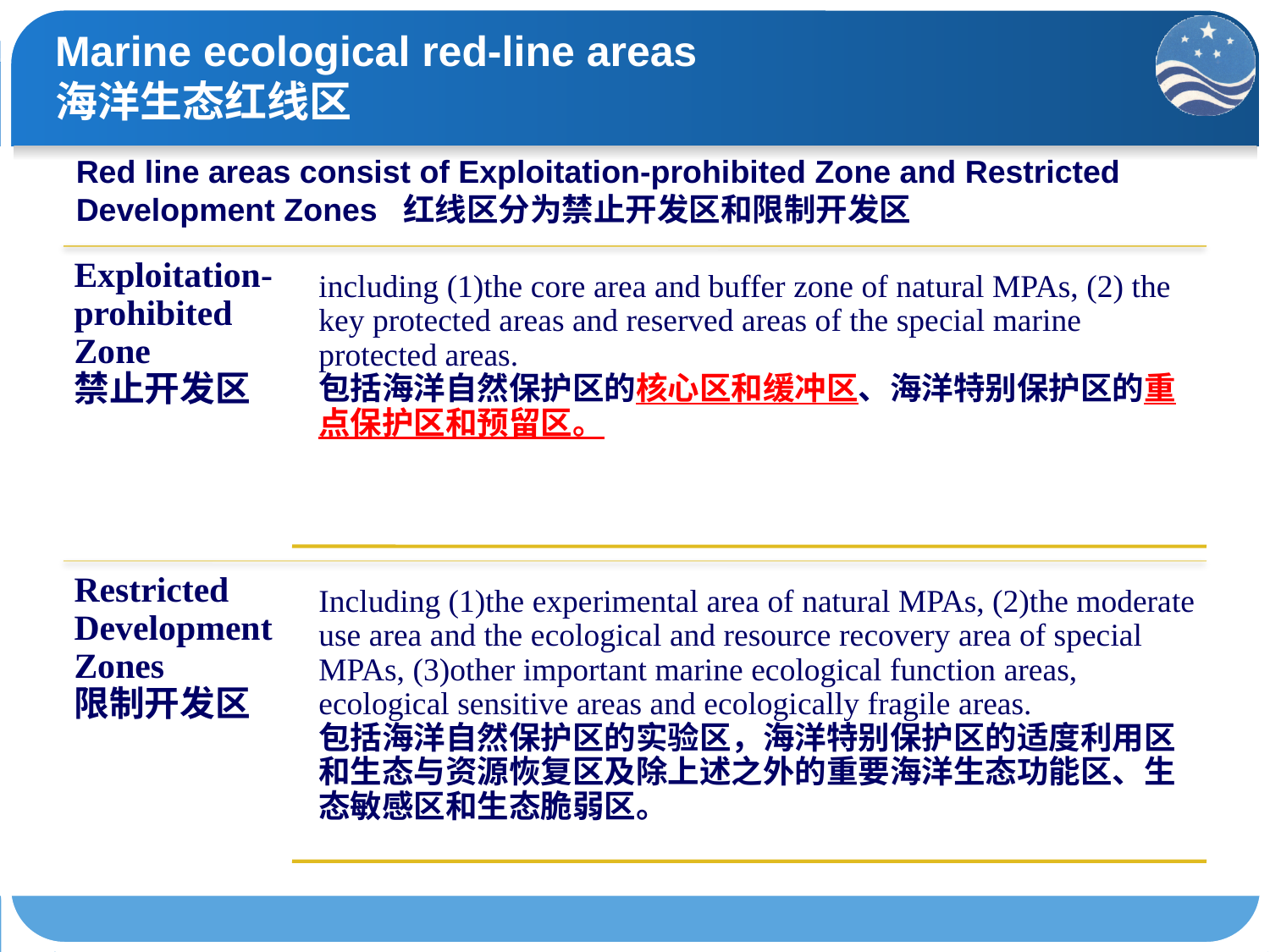

# Marine ecological red-line areas 海洋生态红线区
Red line areas consist of Exploitation-prohibited Zone and Restricted Development Zones  红线区分为禁止开发区和限制开发区
Exploitation-prohibited Zone
禁止开发区
including (1)the core area and buffer zone of natural MPAs, (2) the key protected areas and reserved areas of the special marine protected areas.
包括海洋自然保护区的核心区和缓冲区、海洋特别保护区的重点保护区和预留区。
Restricted Development Zones
限制开发区
Including (1)the experimental area of natural MPAs, (2)the moderate use area and the ecological and resource recovery area of special MPAs, (3)other important marine ecological function areas, ecological sensitive areas and ecologically fragile areas.
包括海洋自然保护区的实验区，海洋特别保护区的适度利用区和生态与资源恢复区及除上述之外的重要海洋生态功能区、生态敏感区和生态脆弱区。